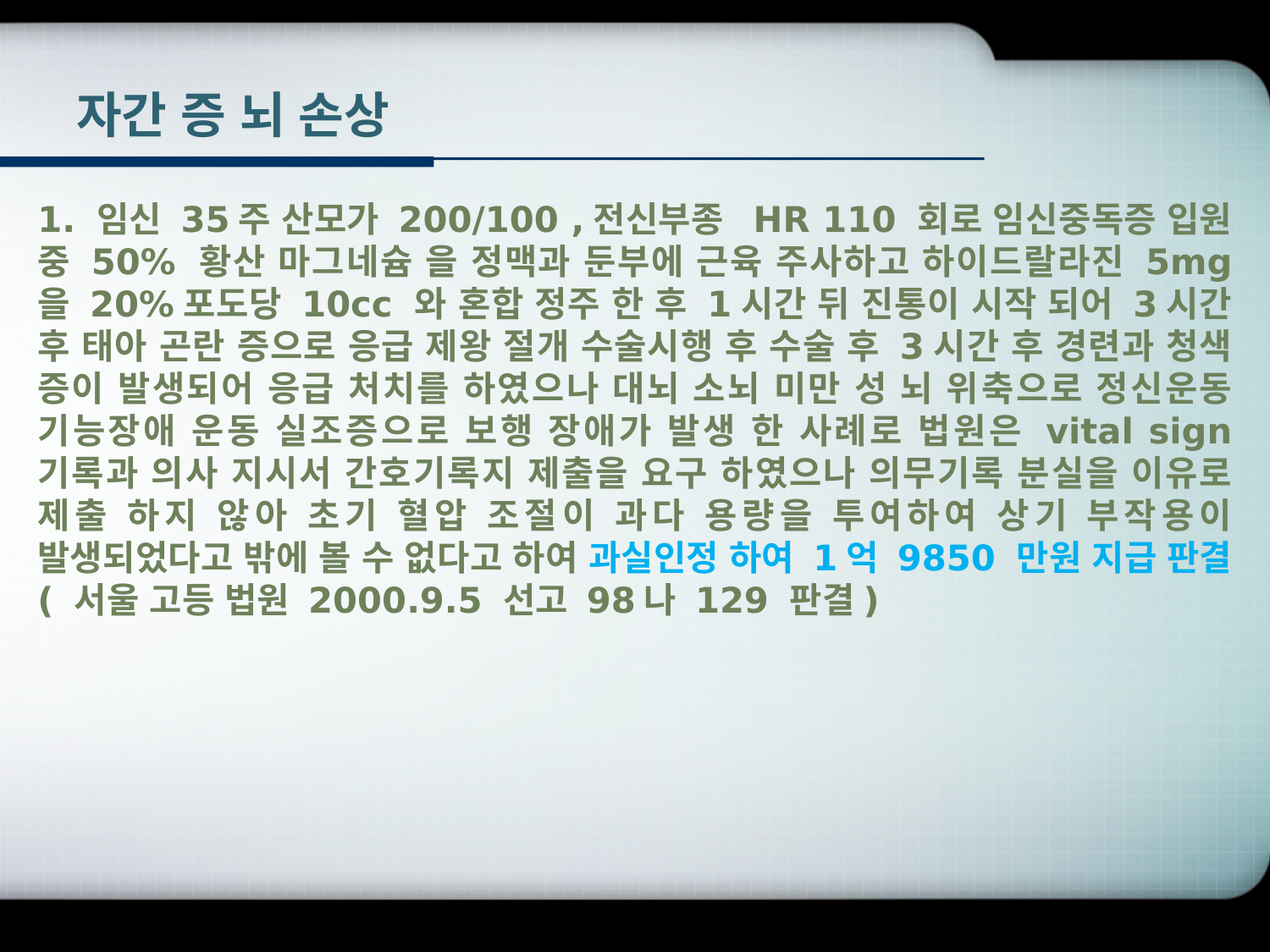

# 자간 증 뇌 손상
1. 임신 35주 산모가 200/100 ,전신부종  HR 110 회로 임신중독증 입원 중 50% 황산 마그네슘 을 정맥과 둔부에 근육 주사하고 하이드랄라진 5mg 을 20%포도당 10cc 와 혼합 정주 한 후 1시간 뒤 진통이 시작 되어 3시간 후 태아 곤란 증으로 응급 제왕 절개 수술시행 후 수술 후 3시간 후 경련과 청색 증이 발생되어 응급 처치를 하였으나 대뇌 소뇌 미만 성 뇌 위축으로 정신운동 기능장애 운동 실조증으로 보행 장애가 발생 한 사례로 법원은 vital sign 기록과 의사 지시서 간호기록지 제출을 요구 하였으나 의무기록 분실을 이유로 제출 하지 않아 초기 혈압 조절이 과다 용량을 투여하여 상기 부작용이 발생되었다고 밖에 볼 수 없다고 하여 과실인정 하여 1억 9850 만원 지급 판결 ( 서울 고등 법원 2000.9.5 선고 98나 129 판결)